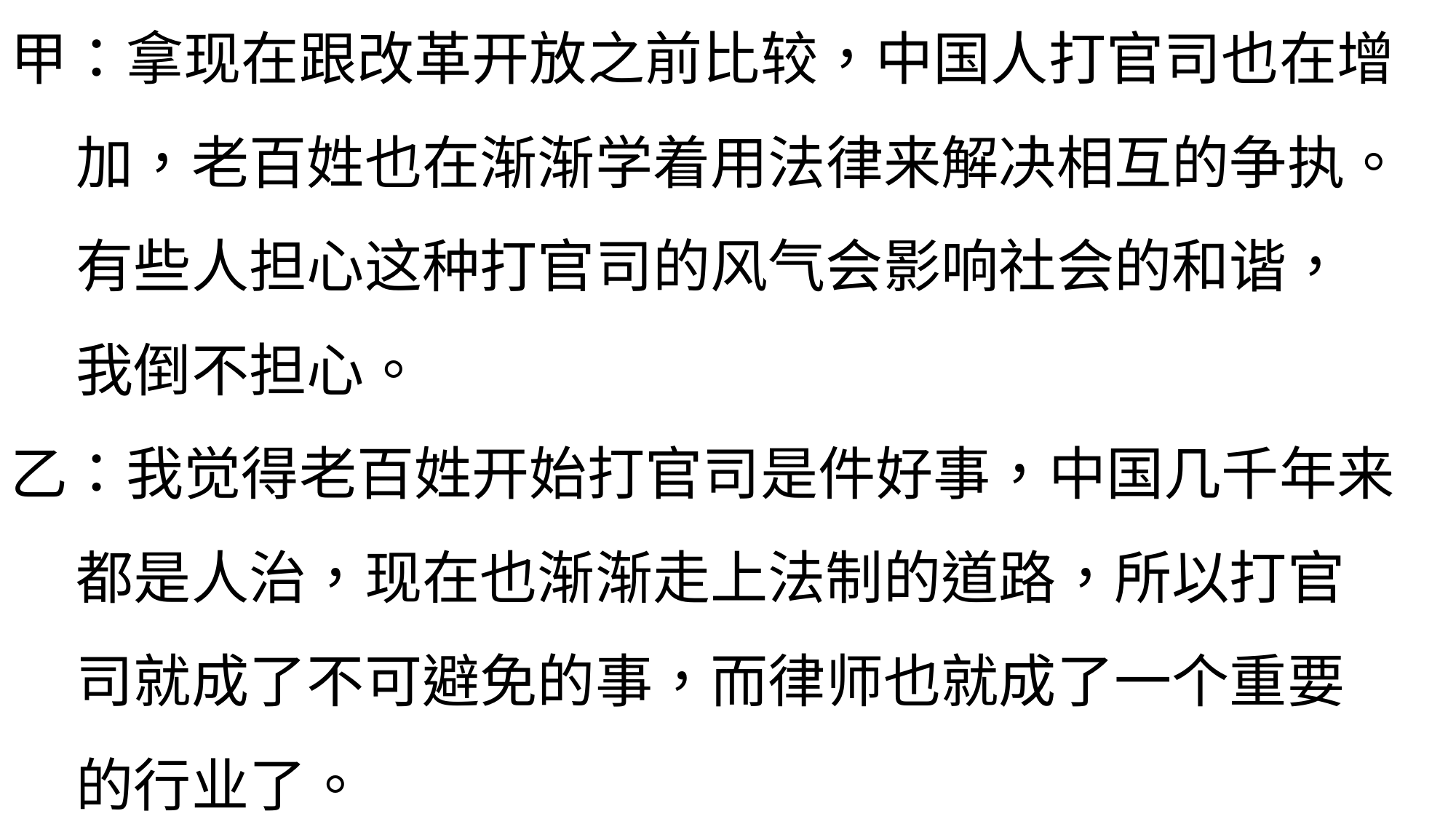

甲：拿现在跟改革开放之前比较，中国人打官司也在增
    加，老百姓也在渐渐学着用法律来解决相互的争执。
    有些人担心这种打官司的风气会影响社会的和谐，
    我倒不担心。
乙：我觉得老百姓开始打官司是件好事，中国几千年来
    都是人治，现在也渐渐走上法制的道路，所以打官
    司就成了不可避免的事，而律师也就成了一个重要
    的行业了。